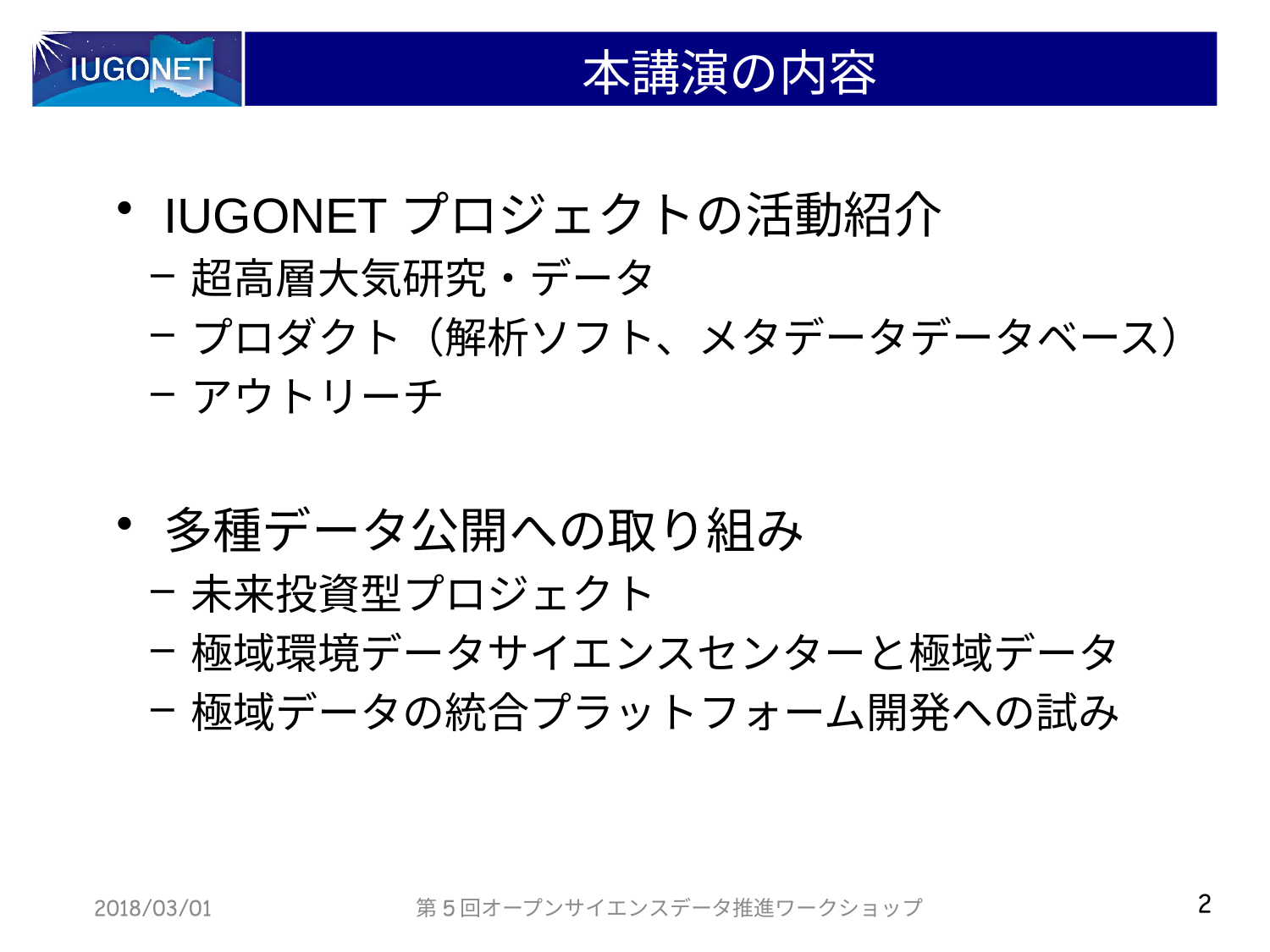

# 本講演の内容
IUGONETプロジェクトの活動紹介
超高層大気研究・データ
プロダクト（解析ソフト、メタデータデータベース）
アウトリーチ

多種データ公開への取り組み
未来投資型プロジェクト
極域環境データサイエンスセンターと極域データ
極域データの統合プラットフォーム開発への試み

2018/03/01
第5回オープンサイエンスデータ推進ワークショップ
2